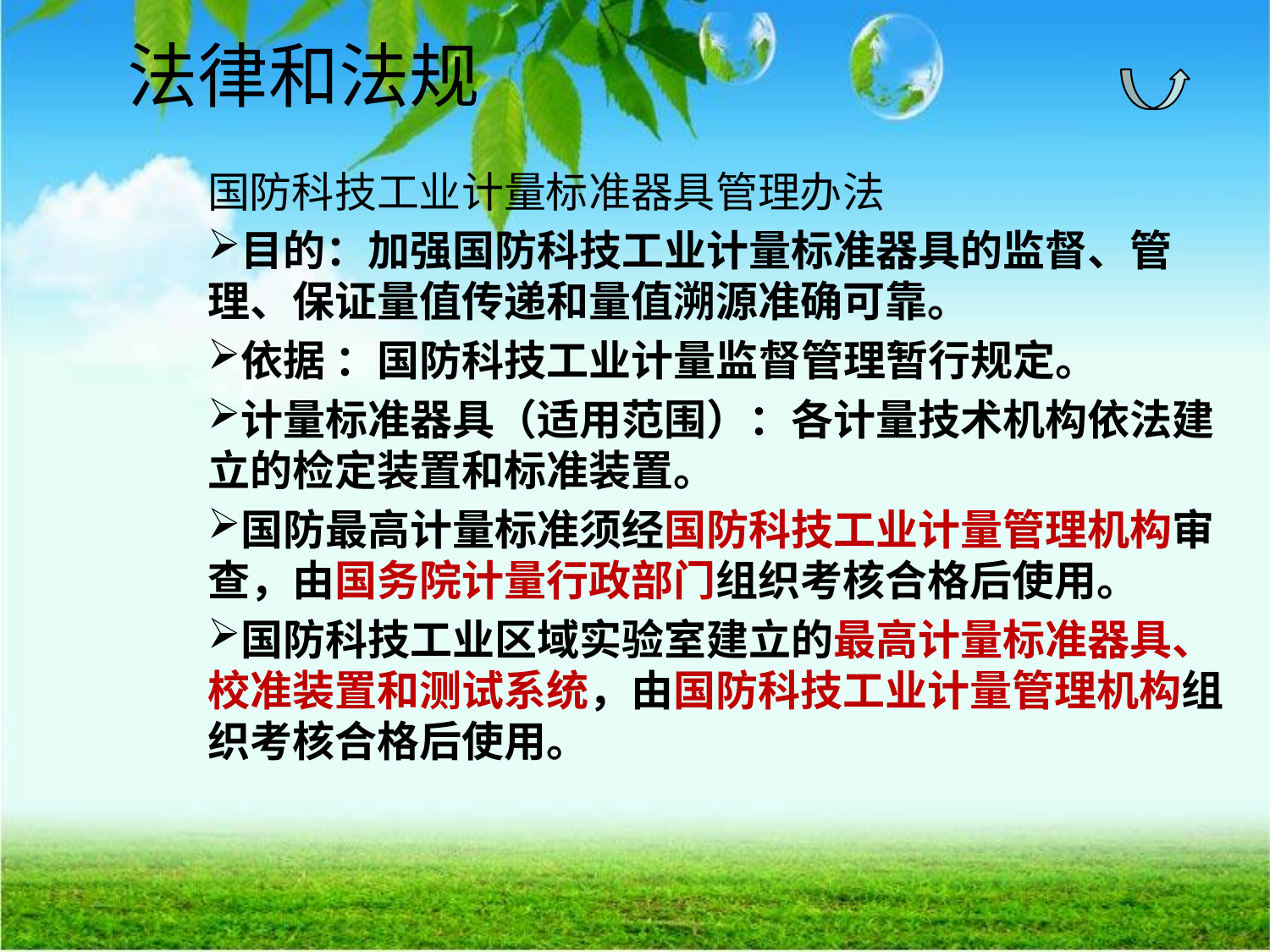

# 法律和法规

国防科技工业计量标准器具管理办法
目的：加强国防科技工业计量标准器具的监督、管理、保证量值传递和量值溯源准确可靠。
依据 ：国防科技工业计量监督管理暂行规定。
计量标准器具（适用范围）：各计量技术机构依法建立的检定装置和标准装置。
国防最高计量标准须经国防科技工业计量管理机构审查，由国务院计量行政部门组织考核合格后使用。
国防科技工业区域实验室建立的最高计量标准器具、校准装置和测试系统，由国防科技工业计量管理机构组织考核合格后使用。